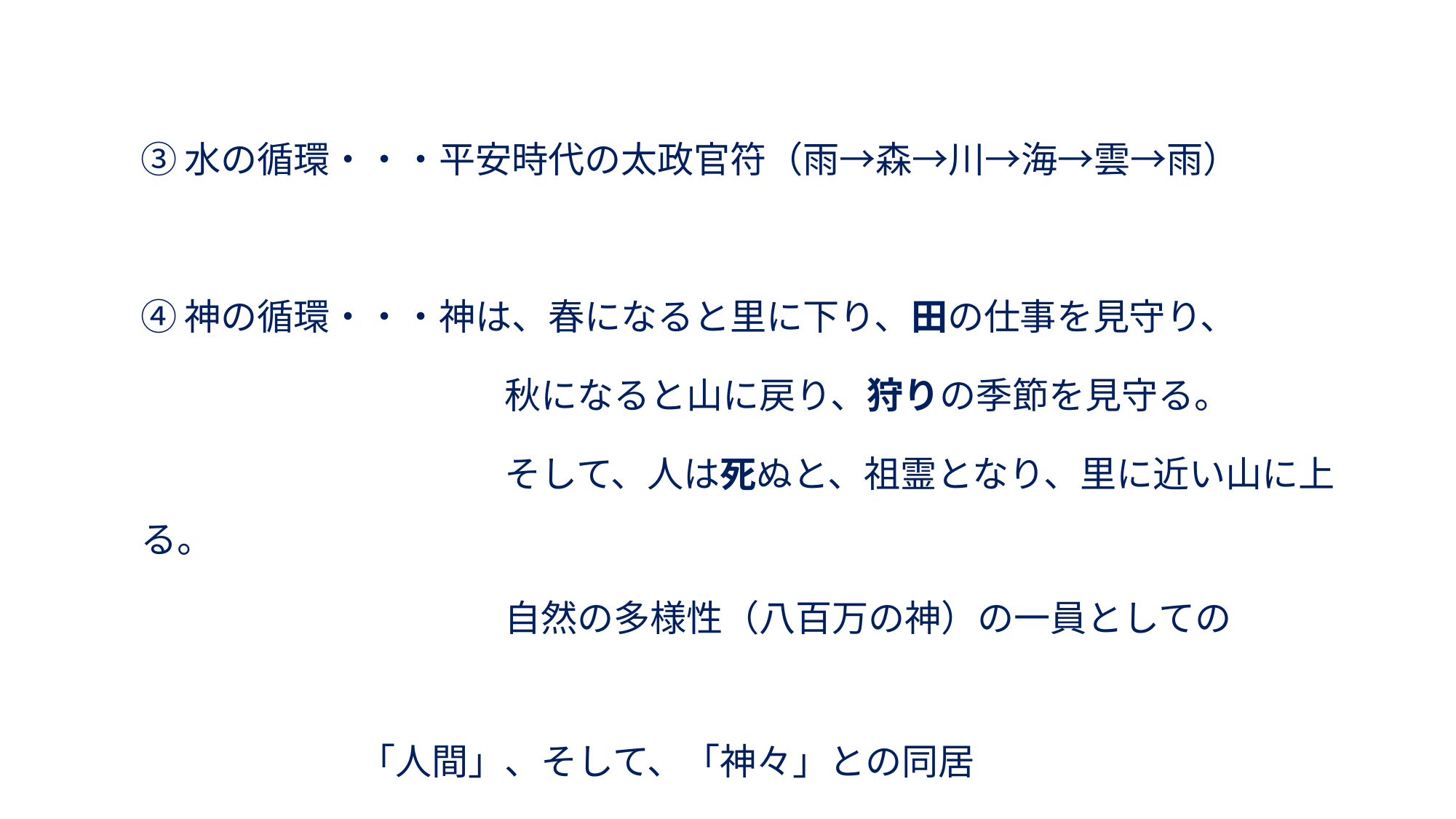

③水の循環・・・平安時代の太政官符（雨→森→川→海→雲→雨）

④神の循環・・・神は、春になると里に下り、田の仕事を見守り、
　　　　　　　　　　秋になると山に戻り、狩りの季節を見守る。
　　　　　　　　　　そして、人は死ぬと、祖霊となり、里に近い山に上る。
　　　　　　　　　　自然の多様性（八百万の神）の一員としての
　　　　　　「人間」、そして、「神々」との同居